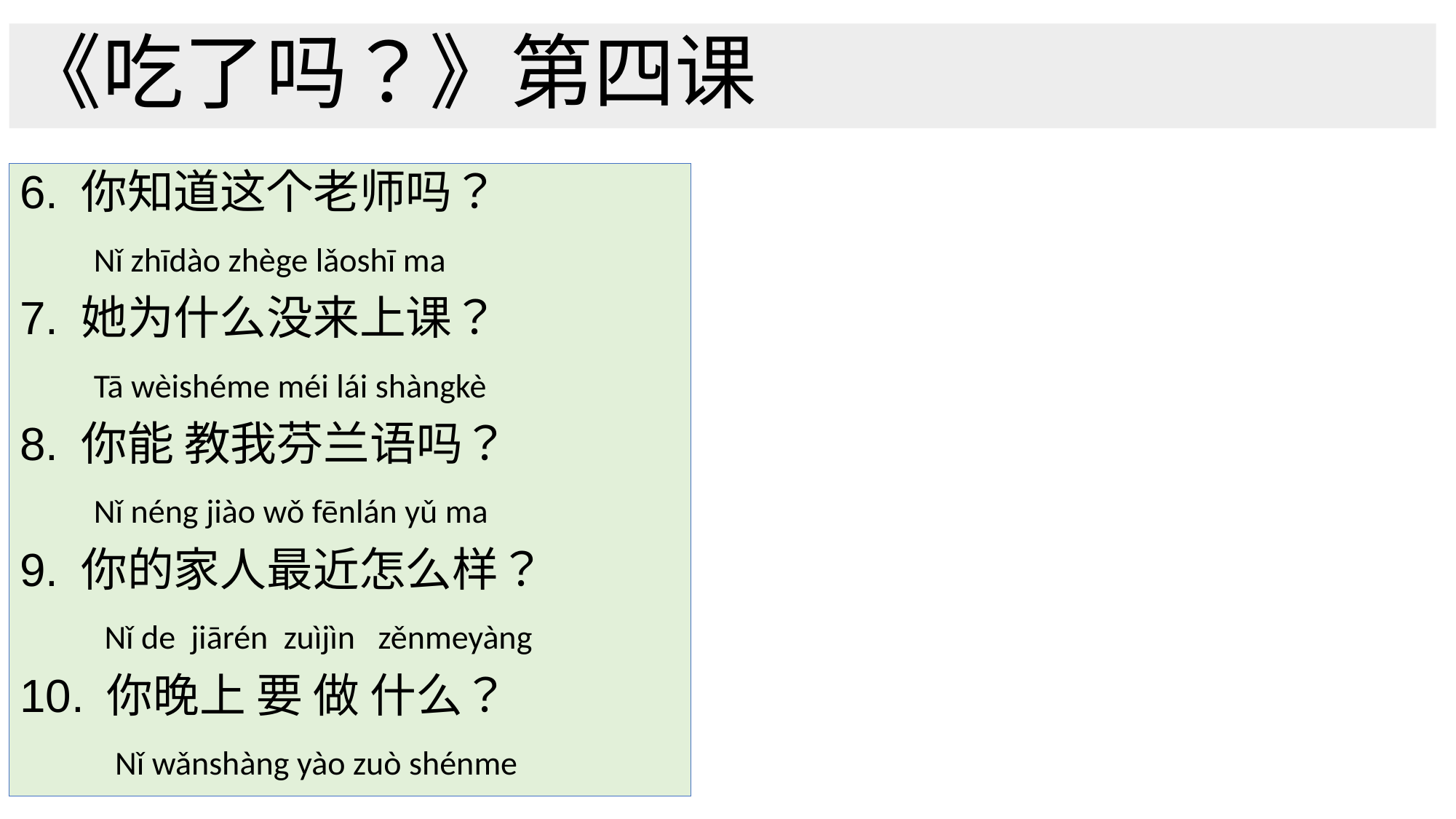

# 《吃了吗？》第四课
6. 你知道这个老师吗？
       Nǐ zhīdào zhège lǎoshī ma
7. 她为什么没来上课？
       Tā wèishéme méi lái shàngkè
8. 你能 教我芬兰语吗？
       Nǐ néng jiào wǒ fēnlán yǔ ma
9. 你的家人最近怎么样？
        Nǐ de  jiārén  zuìjìn   zěnmeyàng
10. 你晚上 要 做 什么？
         Nǐ wǎnshàng yào zuò shénme